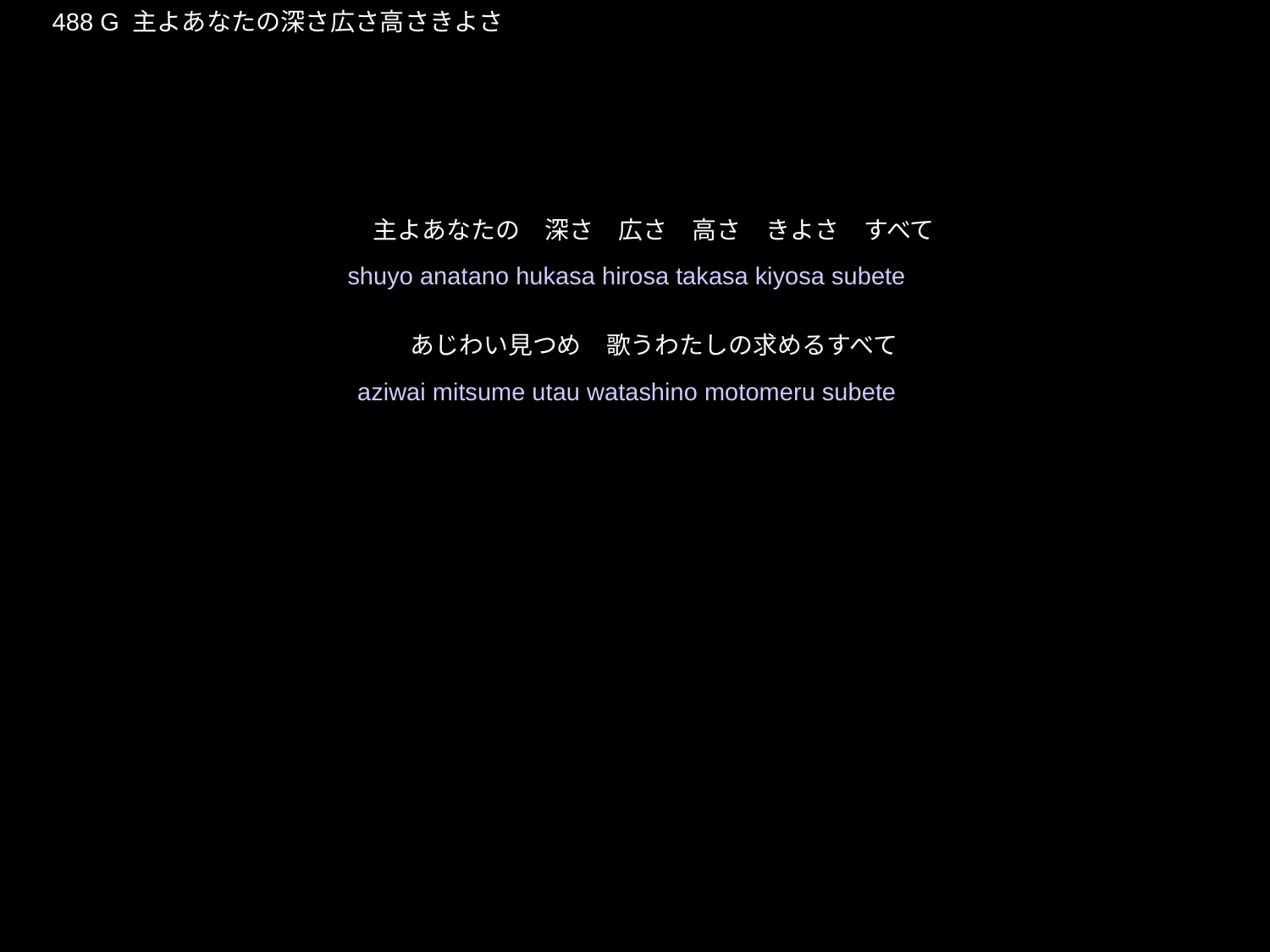

しゅよあなたのふかさ
★W
488 G 主よあなたの深さ広さ高さきよさ
★４
主よあなたの　深さ　広さ　高さ　きよさ　すべて

あじわい見つめ　歌うわたしの求めるすべて
shuyo anatano hukasa hirosa takasa kiyosa subete

aziwai mitsume utau watashino motomeru subete